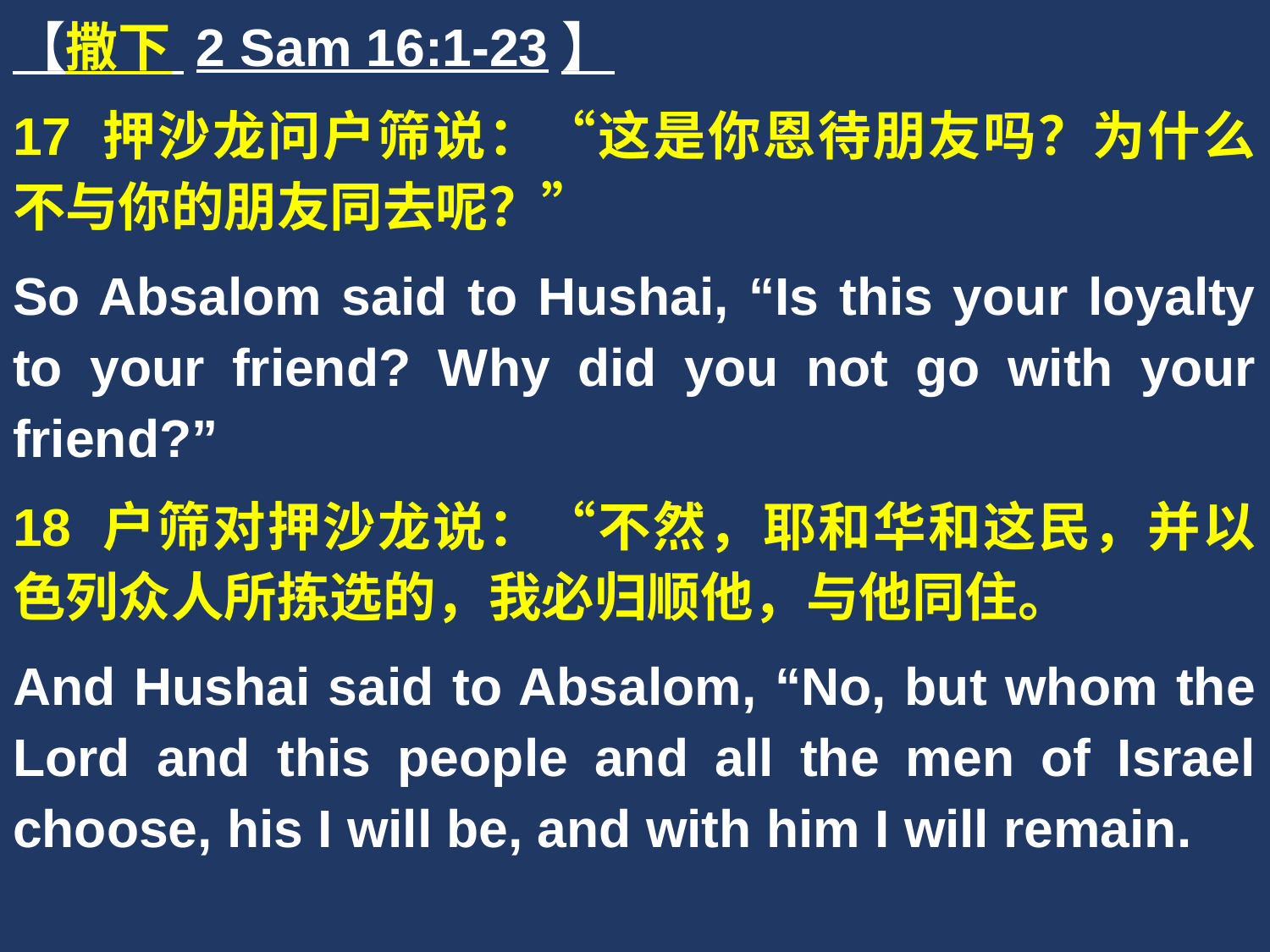

【撒下 2 Sam 16:1-23】
17 押沙龙问户筛说：“这是你恩待朋友吗？为什么不与你的朋友同去呢？”
So Absalom said to Hushai, “Is this your loyalty to your friend? Why did you not go with your friend?”
18 户筛对押沙龙说：“不然，耶和华和这民，并以色列众人所拣选的，我必归顺他，与他同住。
And Hushai said to Absalom, “No, but whom the Lord and this people and all the men of Israel choose, his I will be, and with him I will remain.